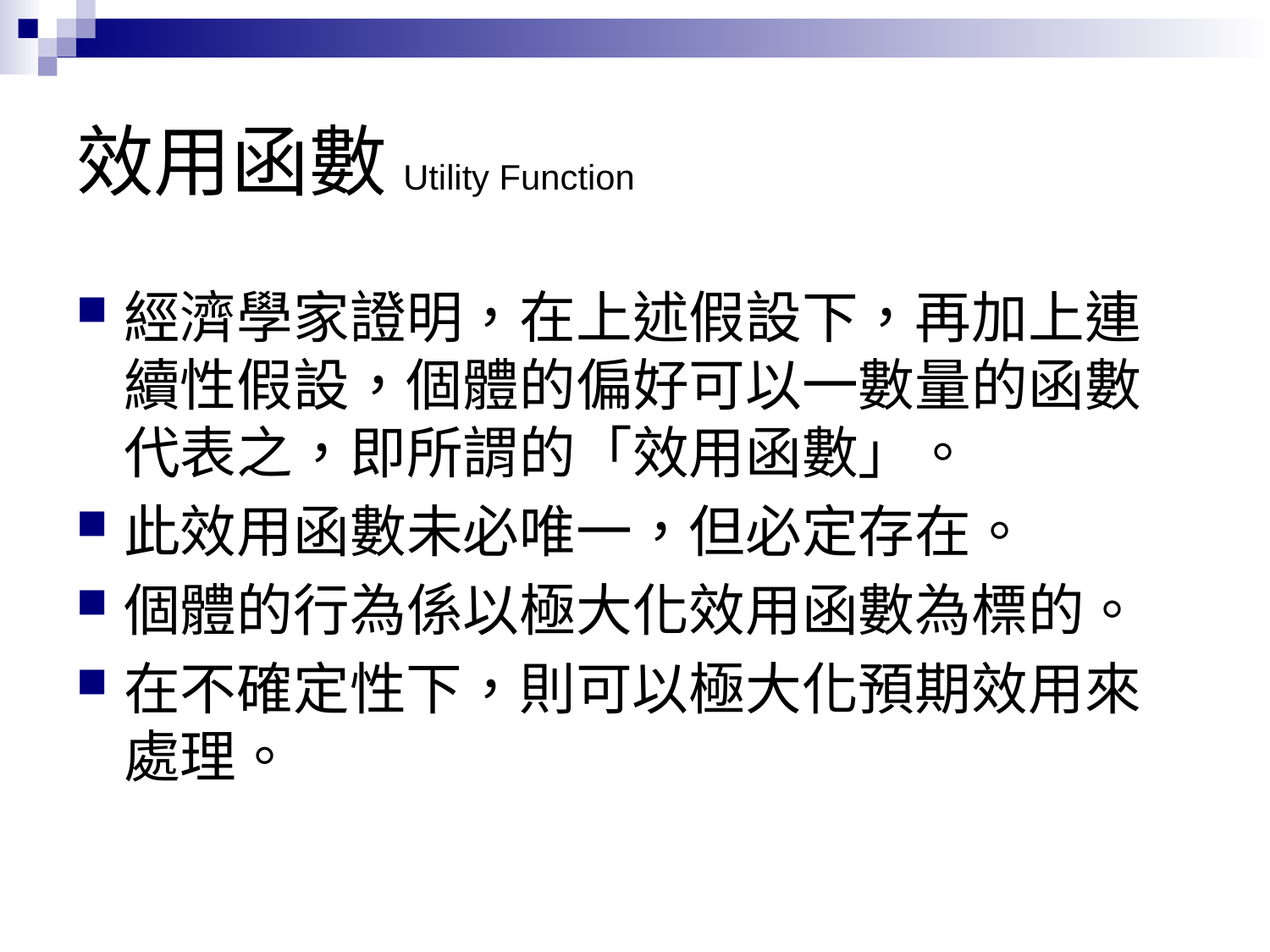

# 效用函數 Utility Function
經濟學家證明，在上述假設下，再加上連續性假設，個體的偏好可以一數量的函數代表之，即所謂的「效用函數」。
此效用函數未必唯一，但必定存在。
個體的行為係以極大化效用函數為標的。
在不確定性下，則可以極大化預期效用來處理。